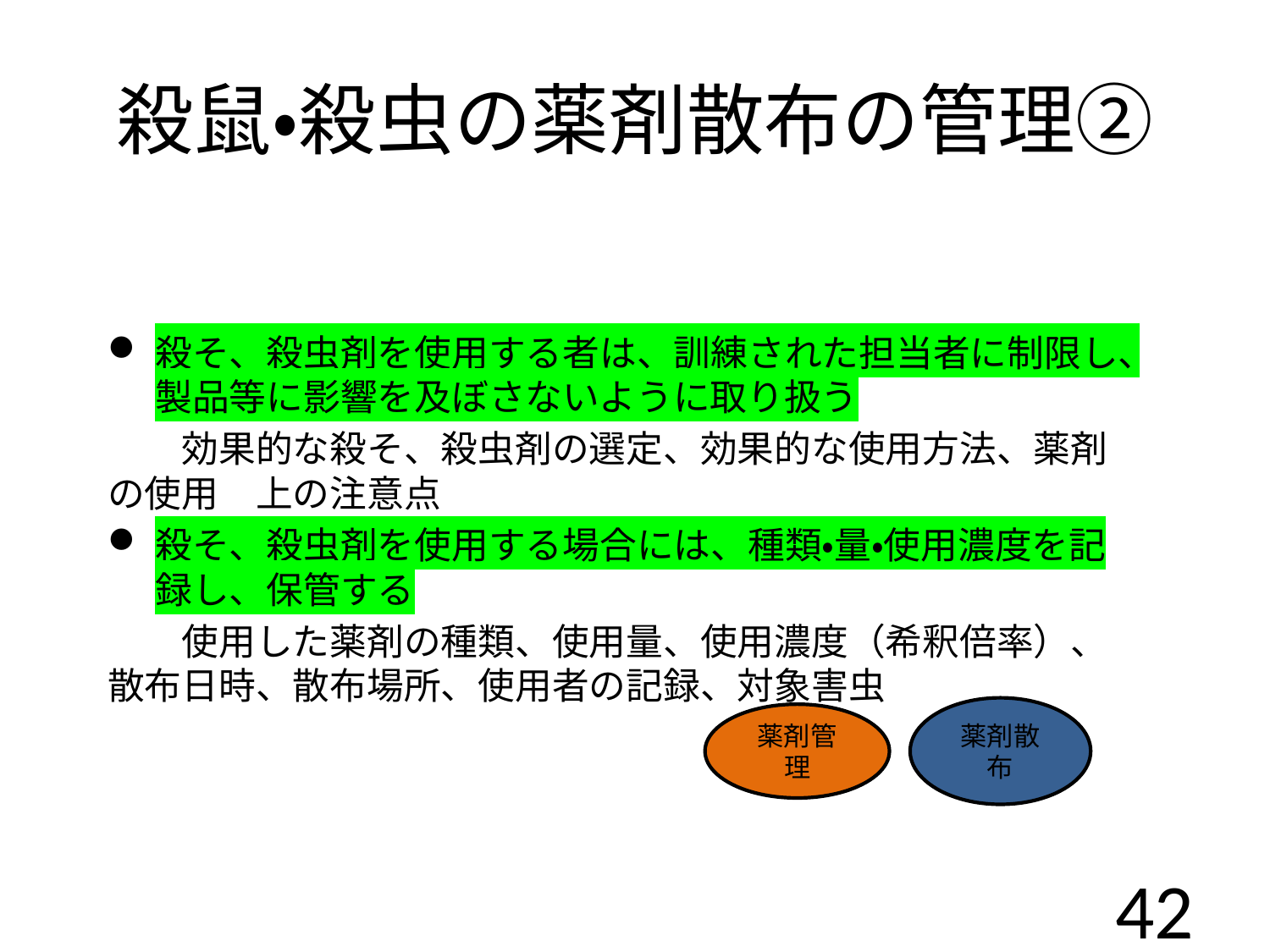

# 殺鼠・殺虫の薬剤散布の管理②
殺そ、殺虫剤を使用する者は、訓練された担当者に制限し、製品等に影響を及ぼさないように取り扱う
　　効果的な殺そ、殺虫剤の選定、効果的な使用方法、薬剤の使用　上の注意点
殺そ、殺虫剤を使用する場合には、種類・量・使用濃度を記録し、保管する
　　使用した薬剤の種類、使用量、使用濃度（希釈倍率）、散布日時、散布場所、使用者の記録、対象害虫
薬剤散布
薬剤管理
42